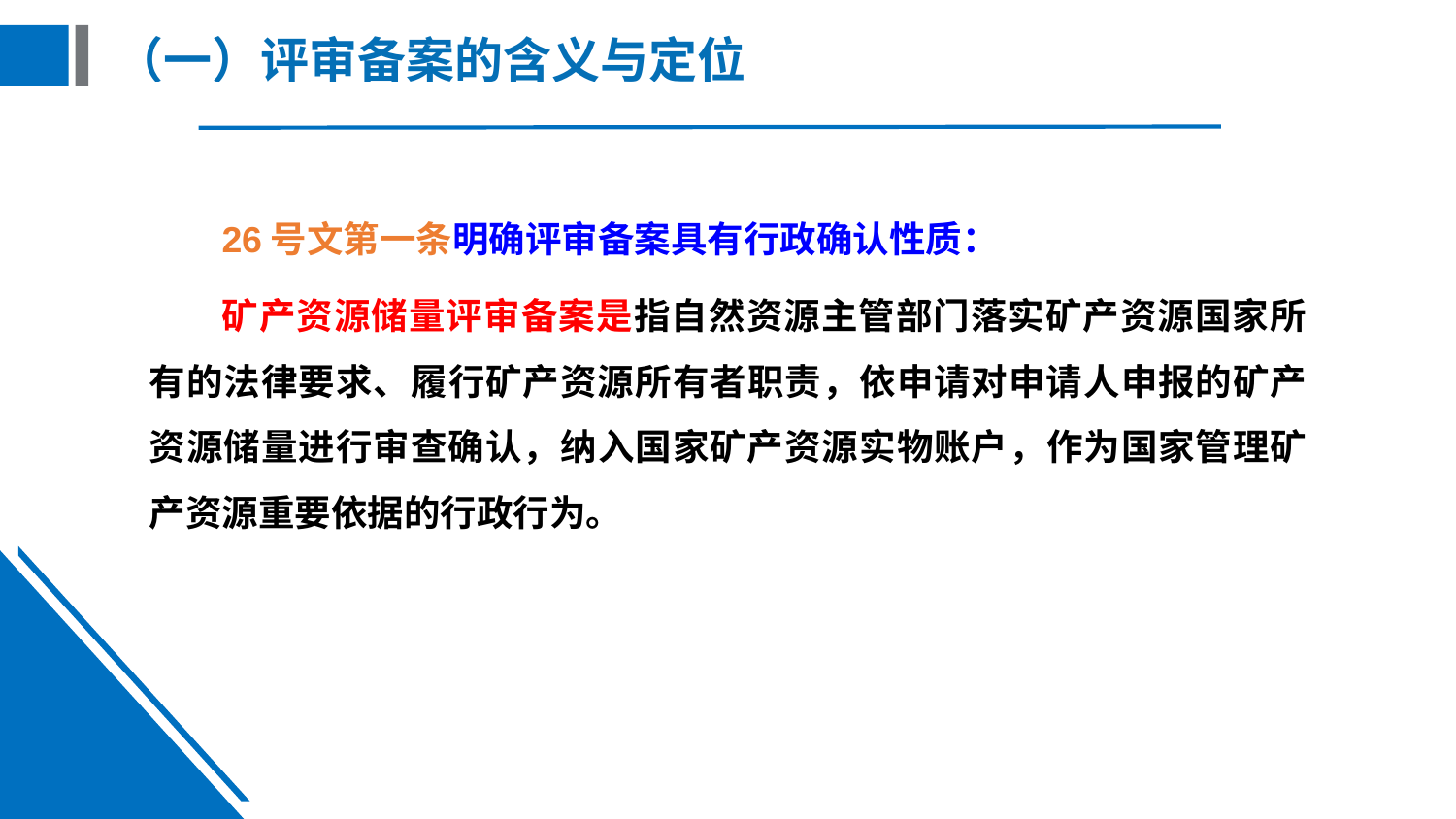

# （一）评审备案的含义与定位
26号文第一条明确评审备案具有行政确认性质：
矿产资源储量评审备案是指自然资源主管部门落实矿产资源国家所有的法律要求、履行矿产资源所有者职责，依申请对申请人申报的矿产资源储量进行审查确认，纳入国家矿产资源实物账户，作为国家管理矿产资源重要依据的行政行为。
12